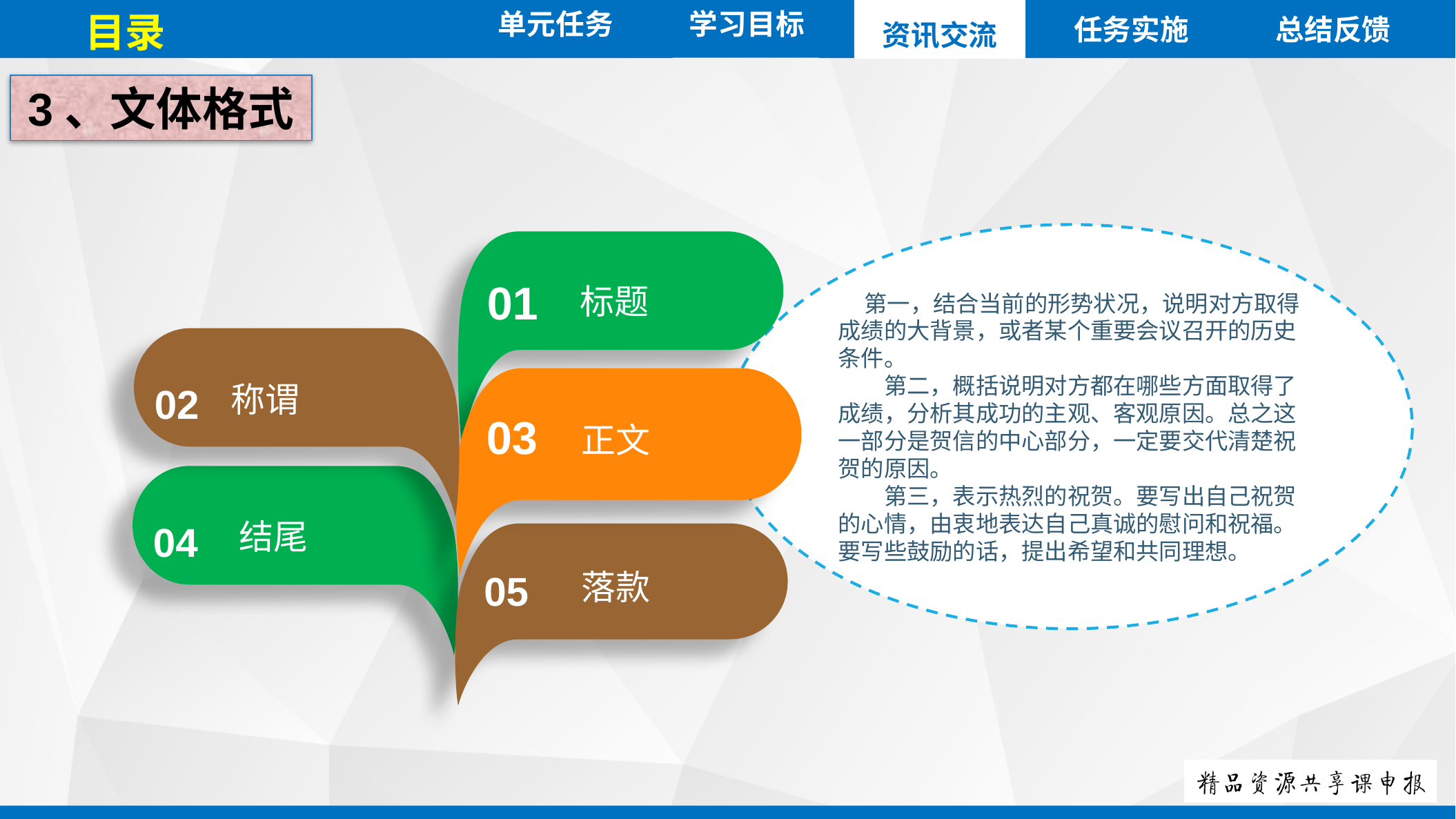

单元任务
目录
任务实施
总结反馈
资讯交流

学习目标

3、文体格式
    第一，结合当前的形势状况，说明对方取得成绩的大背景，或者某个重要会议召开的历史条件。
　　第二，概括说明对方都在哪些方面取得了成绩，分析其成功的主观、客观原因。总之这一部分是贺信的中心部分，一定要交代清楚祝贺的原因。
　　第三，表示热烈的祝贺。要写出自己祝贺的心情，由衷地表达自己真诚的慰问和祝福。要写些鼓励的话，提出希望和共同理想。

01
    标题

02
称谓

03
正文

04
结尾

05
落款